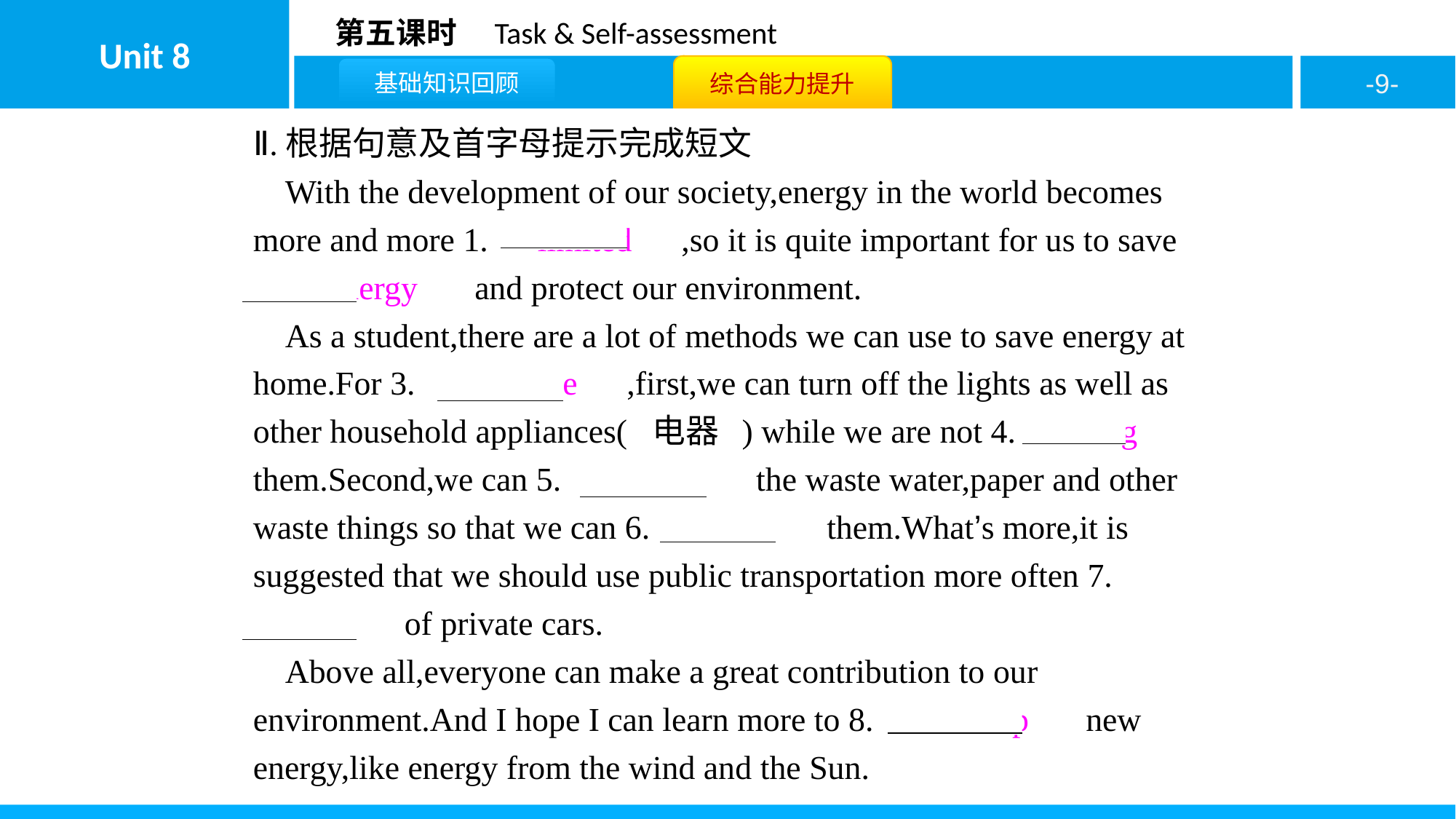

Ⅱ.根据句意及首字母提示完成短文
With the development of our society,energy in the world becomes more and more 1.　limited　,so it is quite important for us to save 2.　energy　 and protect our environment.
As a student,there are a lot of methods we can use to save energy at home.For 3.　example　,first,we can turn off the lights as well as other household appliances(  电器  ) while we are not 4.　using　 them.Second,we can 5.　recycle　the waste water,paper and other waste things so that we can 6.　reuse　 them.What’s more,it is suggested that we should use public transportation more often 7.　instead　 of private cars.
Above all,everyone can make a great contribution to our environment.And I hope I can learn more to 8.　develop　 new energy,like energy from the wind and the Sun.